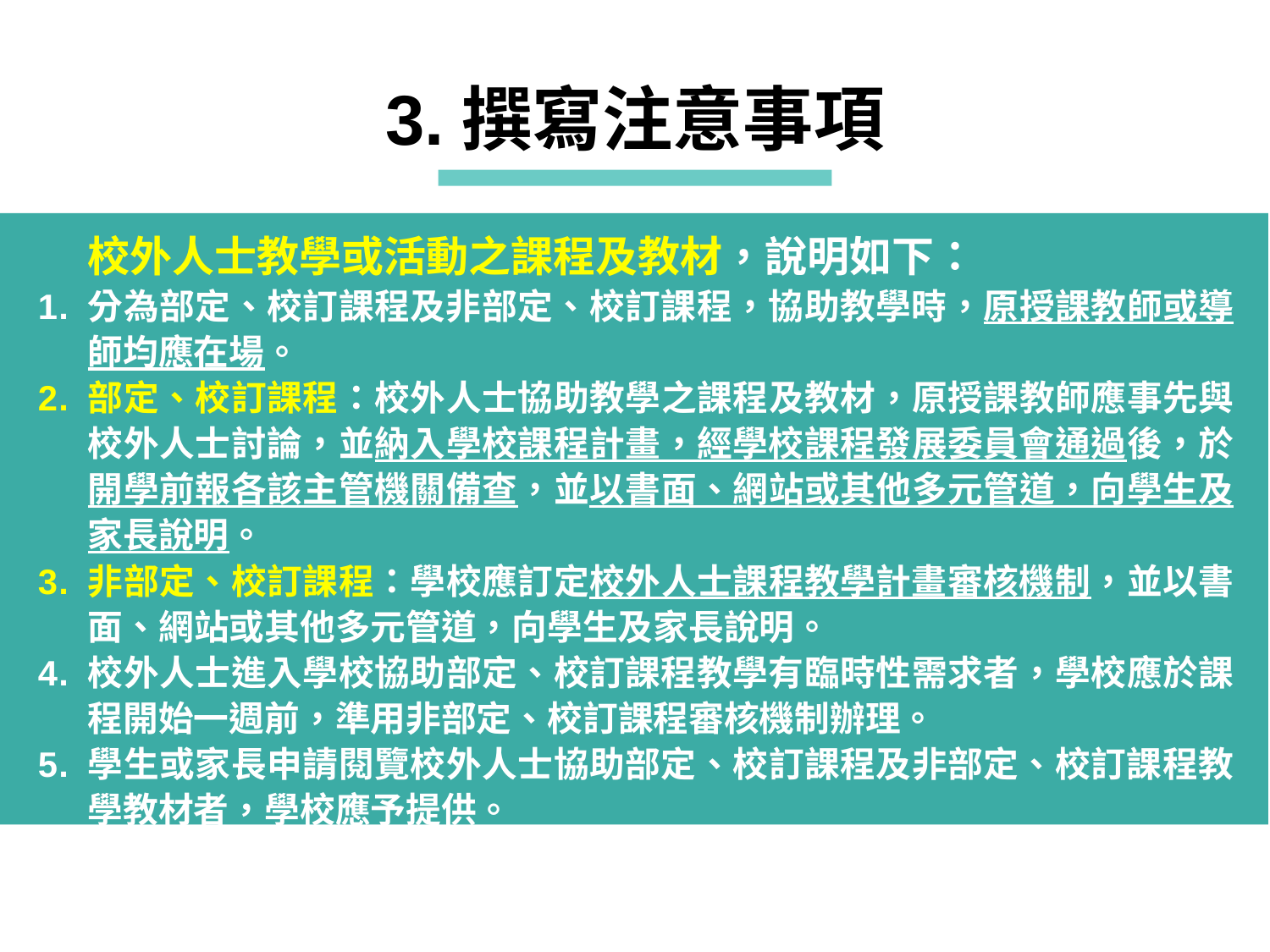

3.撰寫注意事項

校外人士教學或活動之課程及教材，說明如下：
分為部定、校訂課程及非部定、校訂課程，協助教學時，原授課教師或導師均應在場。
部定、校訂課程：校外人士協助教學之課程及教材，原授課教師應事先與校外人士討論，並納入學校課程計畫，經學校課程發展委員會通過後，於開學前報各該主管機關備查，並以書面、網站或其他多元管道，向學生及家長說明。
非部定、校訂課程：學校應訂定校外人士課程教學計畫審核機制，並以書面、網站或其他多元管道，向學生及家長說明。
校外人士進入學校協助部定、校訂課程教學有臨時性需求者，學校應於課程開始一週前，準用非部定、校訂課程審核機制辦理。
學生或家長申請閱覽校外人士協助部定、校訂課程及非部定、校訂課程教學教材者，學校應予提供。